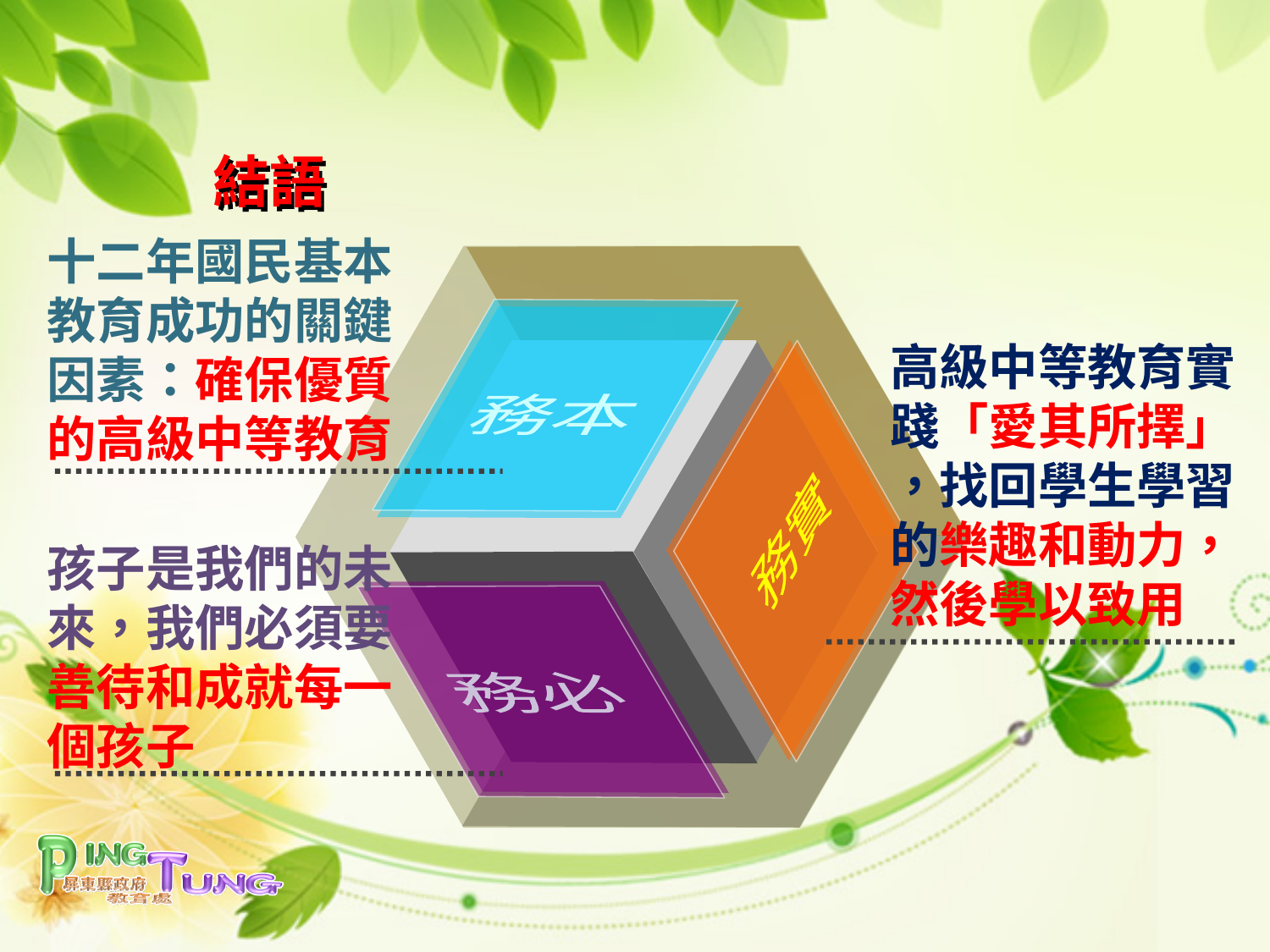

# 結語
十二年國民基本教育成功的關鍵因素：確保優質的高級中等教育

高級中等教育實踐「愛其所擇」
，找回學生學習的樂趣和動力，然後學以致用

務本

務實
孩子是我們的未來，我們必須要善待和成就每一個孩子

務必